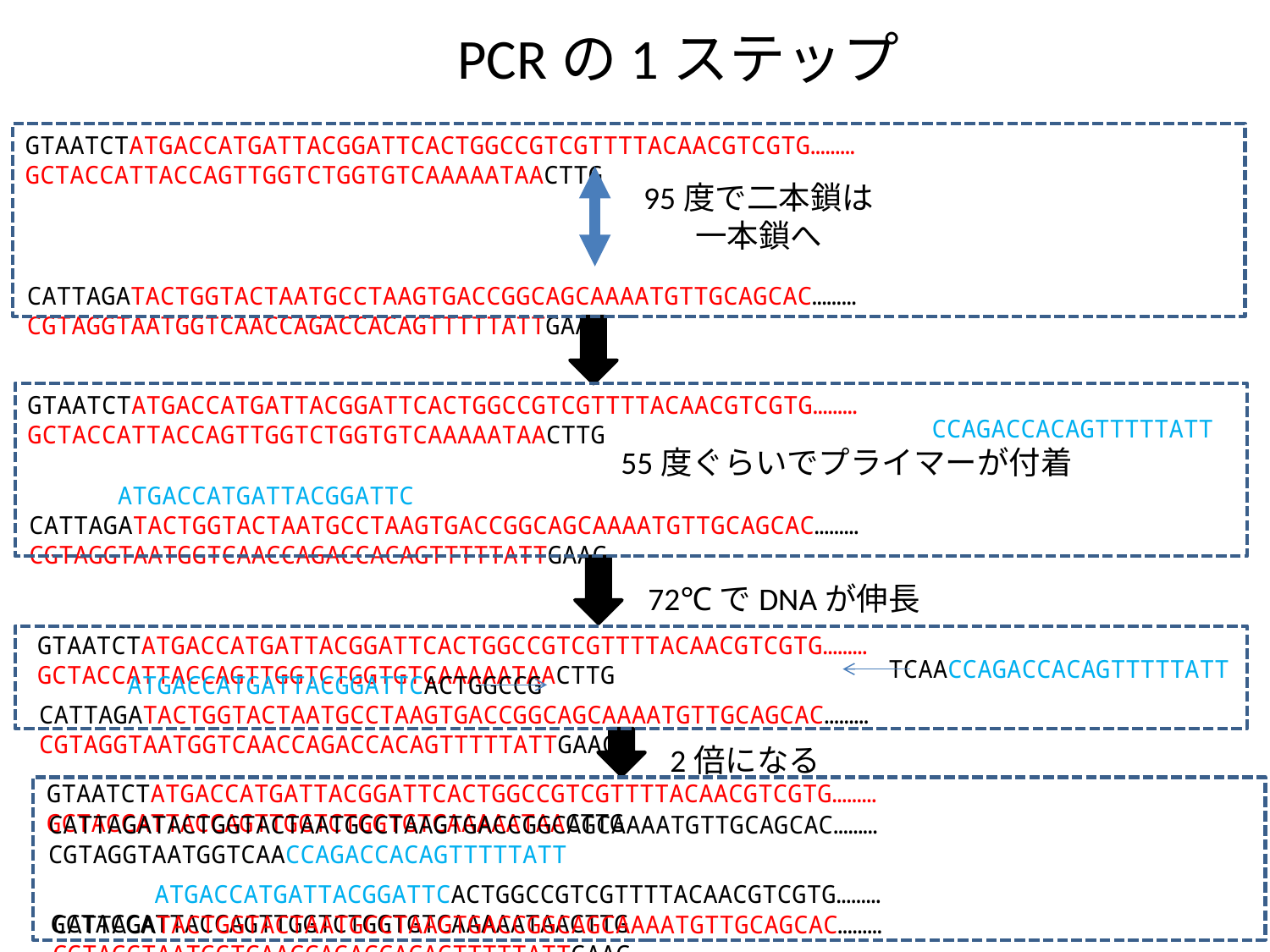

PCRの1ステップ

GTAATCTATGACCATGATTACGGATTCACTGGCCGTCGTTTTACAACGTCGTG………GCTACCATTACCAGTTGGTCTGGTGTCAAAAATAACTTG
95度で二本鎖は
一本鎖へ
CATTAGATACTGGTACTAATGCCTAAGTGACCGGCAGCAAAATGTTGCAGCAC………CGTAGGTAATGGTCAACCAGACCACAGTTTTTATTGAAC

GTAATCTATGACCATGATTACGGATTCACTGGCCGTCGTTTTACAACGTCGTG………GCTACCATTACCAGTTGGTCTGGTGTCAAAAATAACTTG
CCAGACCACAGTTTTTATT
55度ぐらいでプライマーが付着
ATGACCATGATTACGGATTC
CATTAGATACTGGTACTAATGCCTAAGTGACCGGCAGCAAAATGTTGCAGCAC………CGTAGGTAATGGTCAACCAGACCACAGTTTTTATTGAAC

72℃でDNAが伸長
GTAATCTATGACCATGATTACGGATTCACTGGCCGTCGTTTTACAACGTCGTG………GCTACCATTACCAGTTGGTCTGGTGTCAAAAATAACTTG

TCAACCAGACCACAGTTTTTATT
ATGACCATGATTACGGATTCACTGGCCG
CATTAGATACTGGTACTAATGCCTAAGTGACCGGCAGCAAAATGTTGCAGCAC………CGTAGGTAATGGTCAACCAGACCACAGTTTTTATTGAAC

2倍になる
GTAATCTATGACCATGATTACGGATTCACTGGCCGTCGTTTTACAACGTCGTG………GCTACCATTACCAGTTGGTCTGGTGTCAAAAATAACTTG

CATTAGATACTGGTACTAATGCCTAAGTGACCGGCAGCAAAATGTTGCAGCAC………CGTAGGTAATGGTCAACCAGACCACAGTTTTTATT
       ATGACCATGATTACGGATTCACTGGCCGTCGTTTTACAACGTCGTG………GCTACCATTACCAGTTGGTCTGGTGTCAAAAATAACTTG
CATTAGATACTGGTACTAATGCCTAAGTGACCGGCAGCAAAATGTTGCAGCAC………CGTAGGTAATGGTCAACCAGACCACAGTTTTTATTGAAC